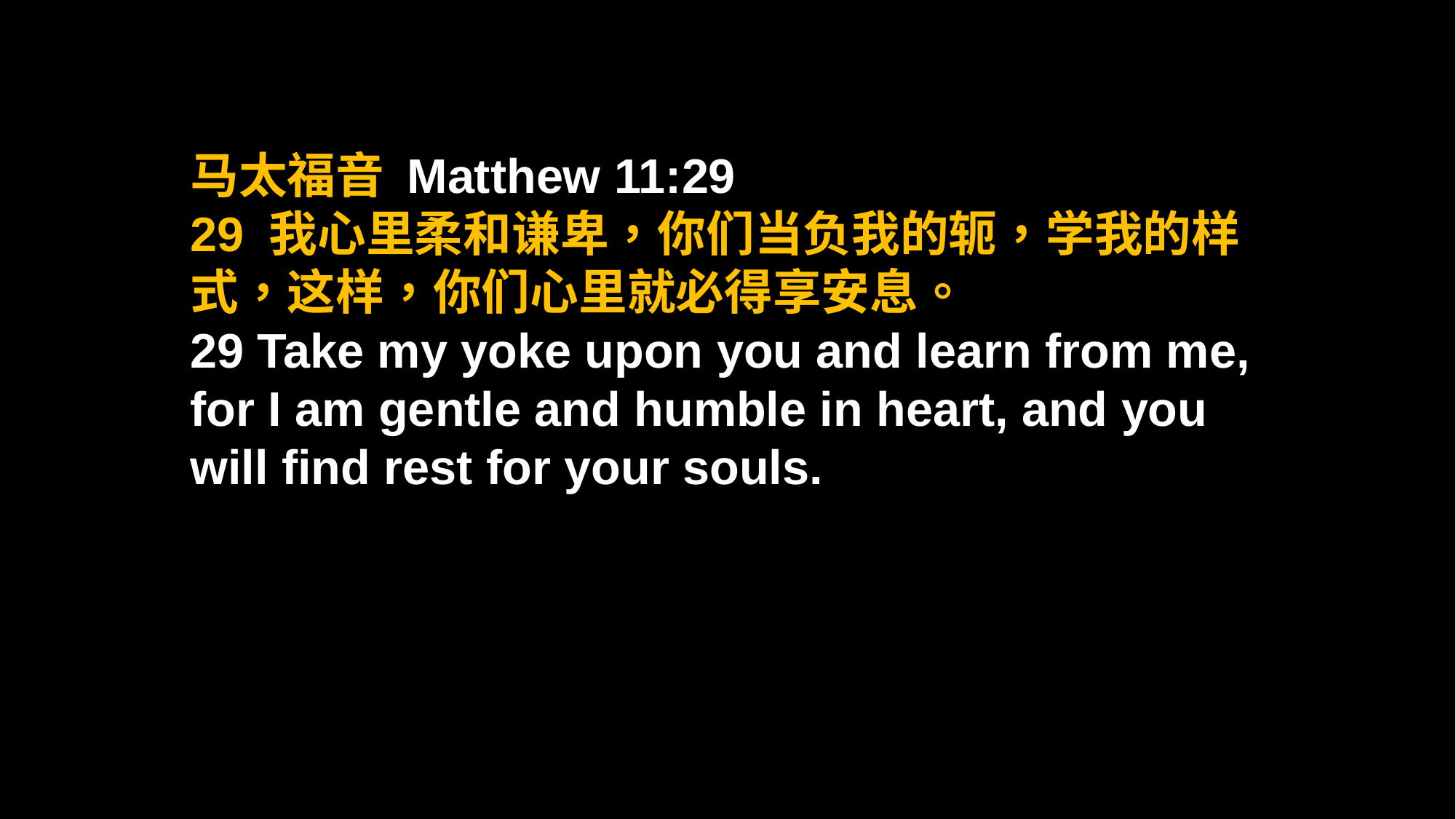

马太福音 Matthew 11:29
29 我心里柔和谦卑，你们当负我的轭，学我的样式，这样，你们心里就必得享安息。
29 Take my yoke upon you and learn from me, for I am gentle and humble in heart, and you will find rest for your souls.